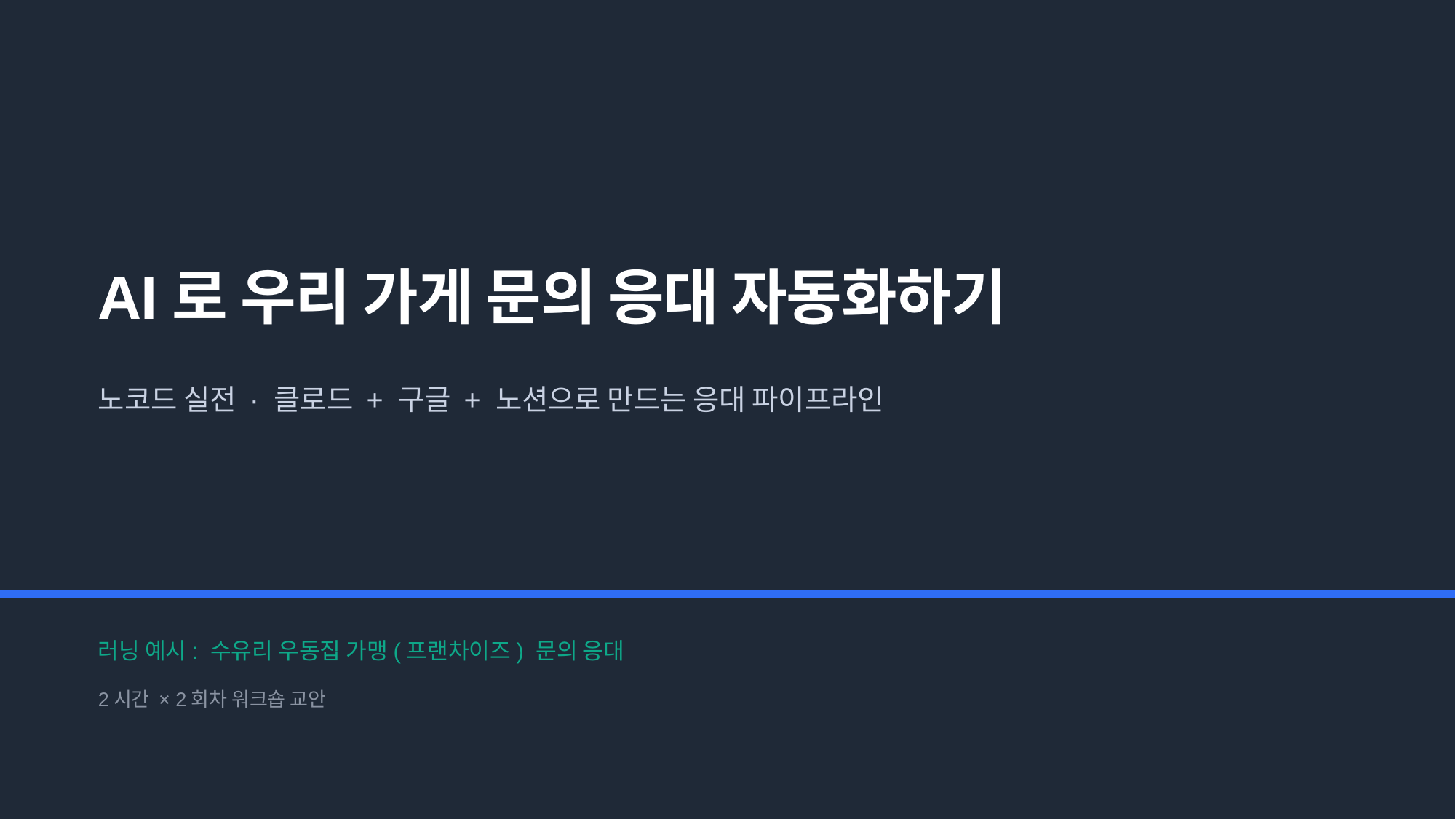

AI로 우리 가게 문의 응대 자동화하기
노코드 실전 · 클로드 + 구글 + 노션으로 만드는 응대 파이프라인

러닝 예시: 수유리 우동집 가맹(프랜차이즈) 문의 응대
2시간 × 2회차 워크숍 교안